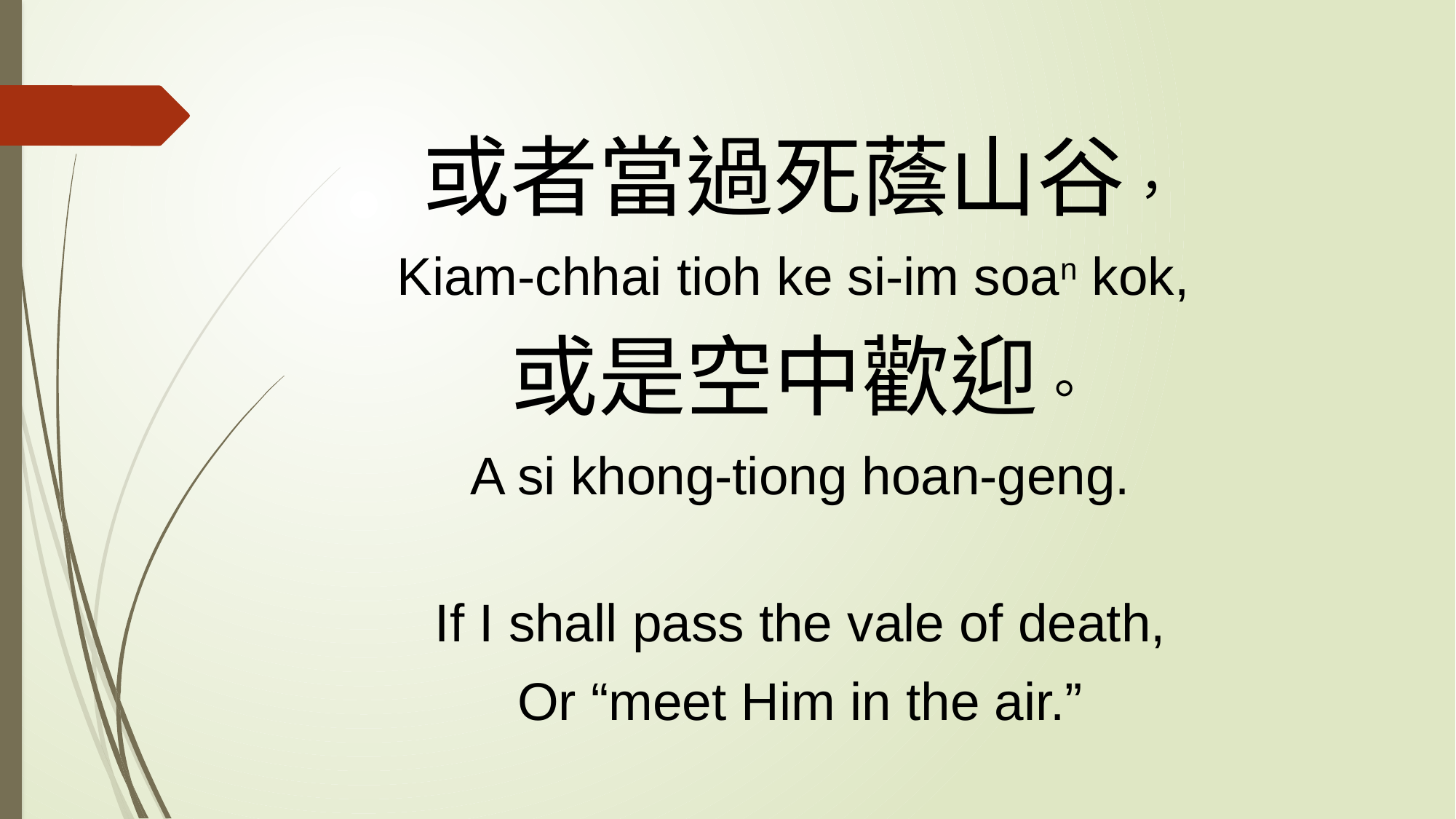

或者當過死蔭山谷，
Kiam-chhai tioh ke si-im soan kok,
或是空中歡迎。
A si khong-tiong hoan-geng.

If I shall pass the vale of death,
Or “meet Him in the air.”